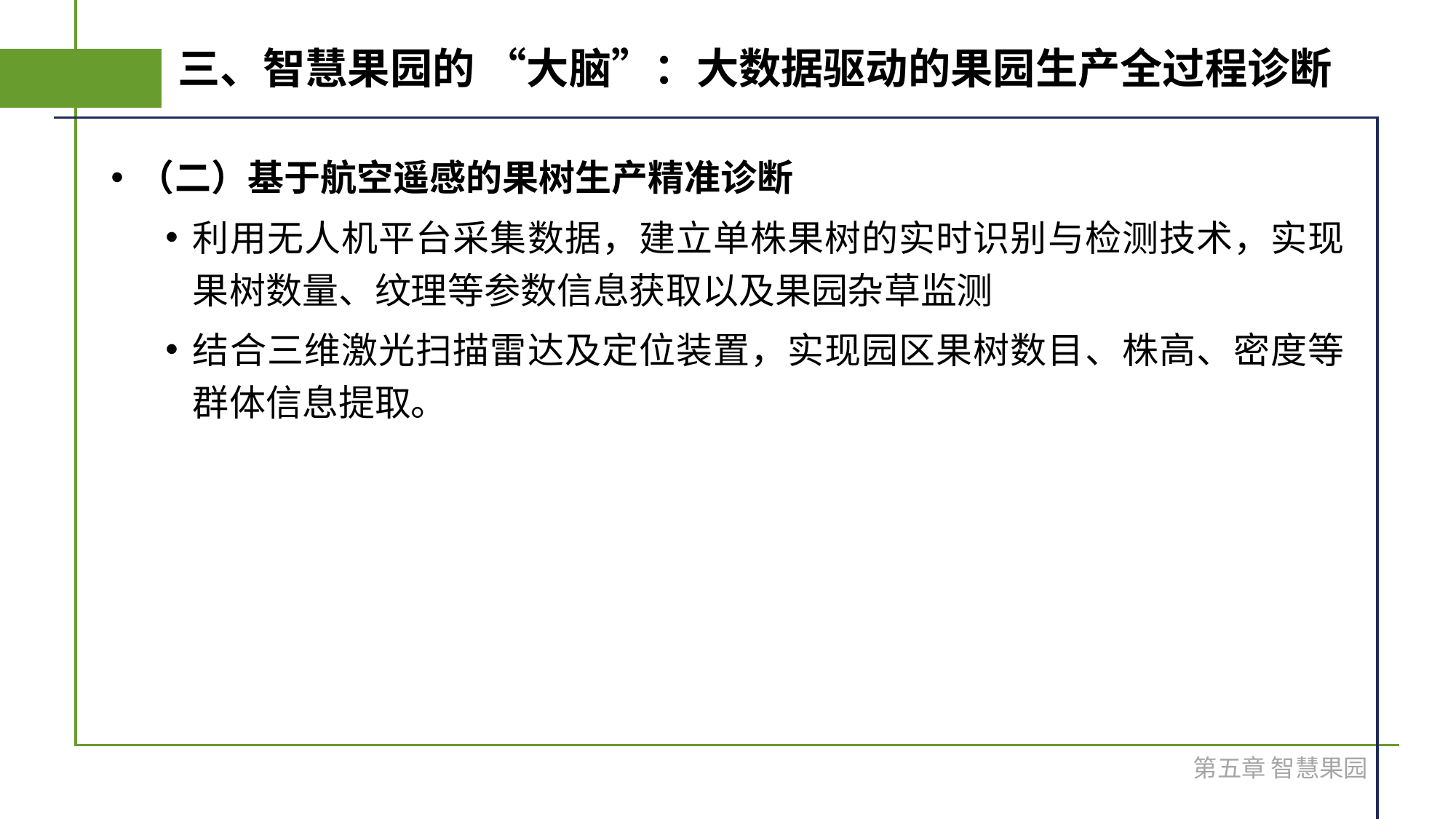

# 三、智慧果园的 “大脑”：大数据驱动的果园生产全过程诊断
（二）基于航空遥感的果树生产精准诊断
利用无人机平台采集数据，建立单株果树的实时识别与检测技术，实现果树数量、纹理等参数信息获取以及果园杂草监测
结合三维激光扫描雷达及定位装置，实现园区果树数目、株高、密度等群体信息提取。
第五章 智慧果园